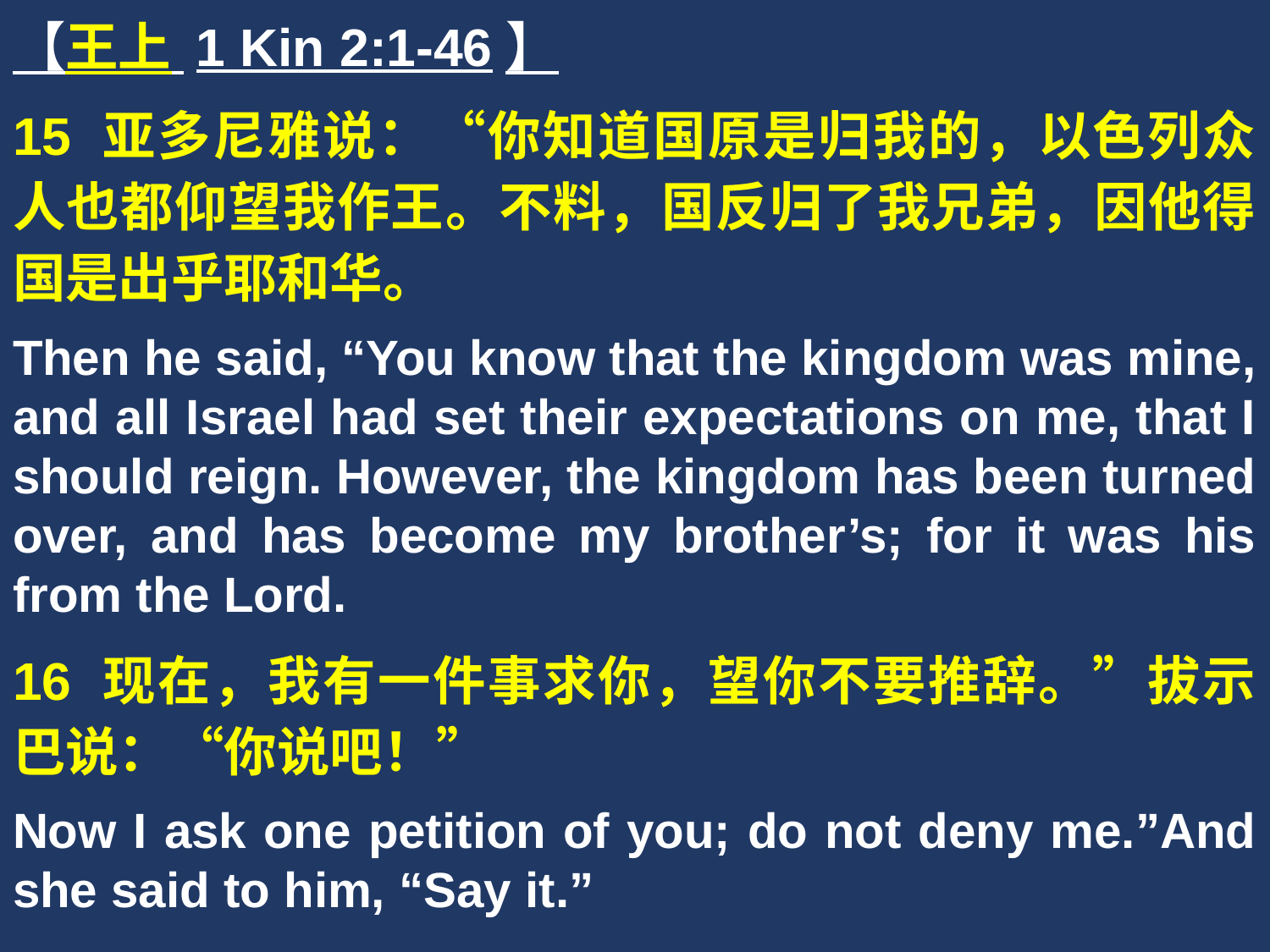

【王上 1 Kin 2:1-46】
15 亚多尼雅说：“你知道国原是归我的，以色列众人也都仰望我作王。不料，国反归了我兄弟，因他得国是出乎耶和华。
Then he said, “You know that the kingdom was mine, and all Israel had set their expectations on me, that I should reign. However, the kingdom has been turned over, and has become my brother’s; for it was his from the Lord.
16 现在，我有一件事求你，望你不要推辞。”拔示巴说：“你说吧！”
Now I ask one petition of you; do not deny me.”And she said to him, “Say it.”